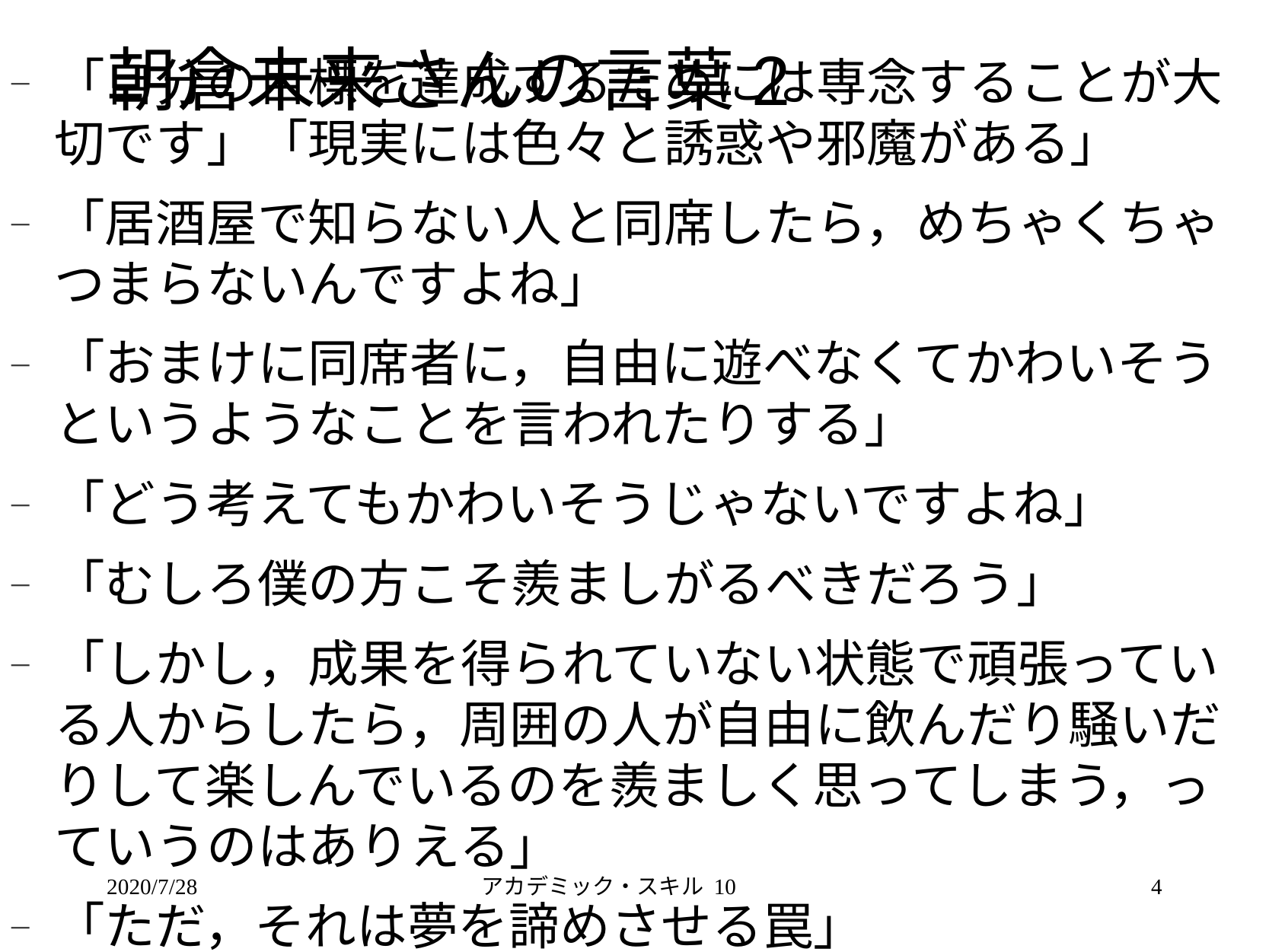

# 朝倉未来さんの言葉2
「自分の目標を達成するためには専念することが大切です」「現実には色々と誘惑や邪魔がある」
「居酒屋で知らない人と同席したら，めちゃくちゃつまらないんですよね」
「おまけに同席者に，自由に遊べなくてかわいそうというようなことを言われたりする」
「どう考えてもかわいそうじゃないですよね」
「むしろ僕の方こそ羨ましがるべきだろう」
「しかし，成果を得られていない状態で頑張っている人からしたら，周囲の人が自由に飲んだり騒いだりして楽しんでいるのを羨ましく思ってしまう，っていうのはありえる」
「ただ，それは夢を諦めさせる罠」
2020/7/28
アカデミック・スキル 10
4